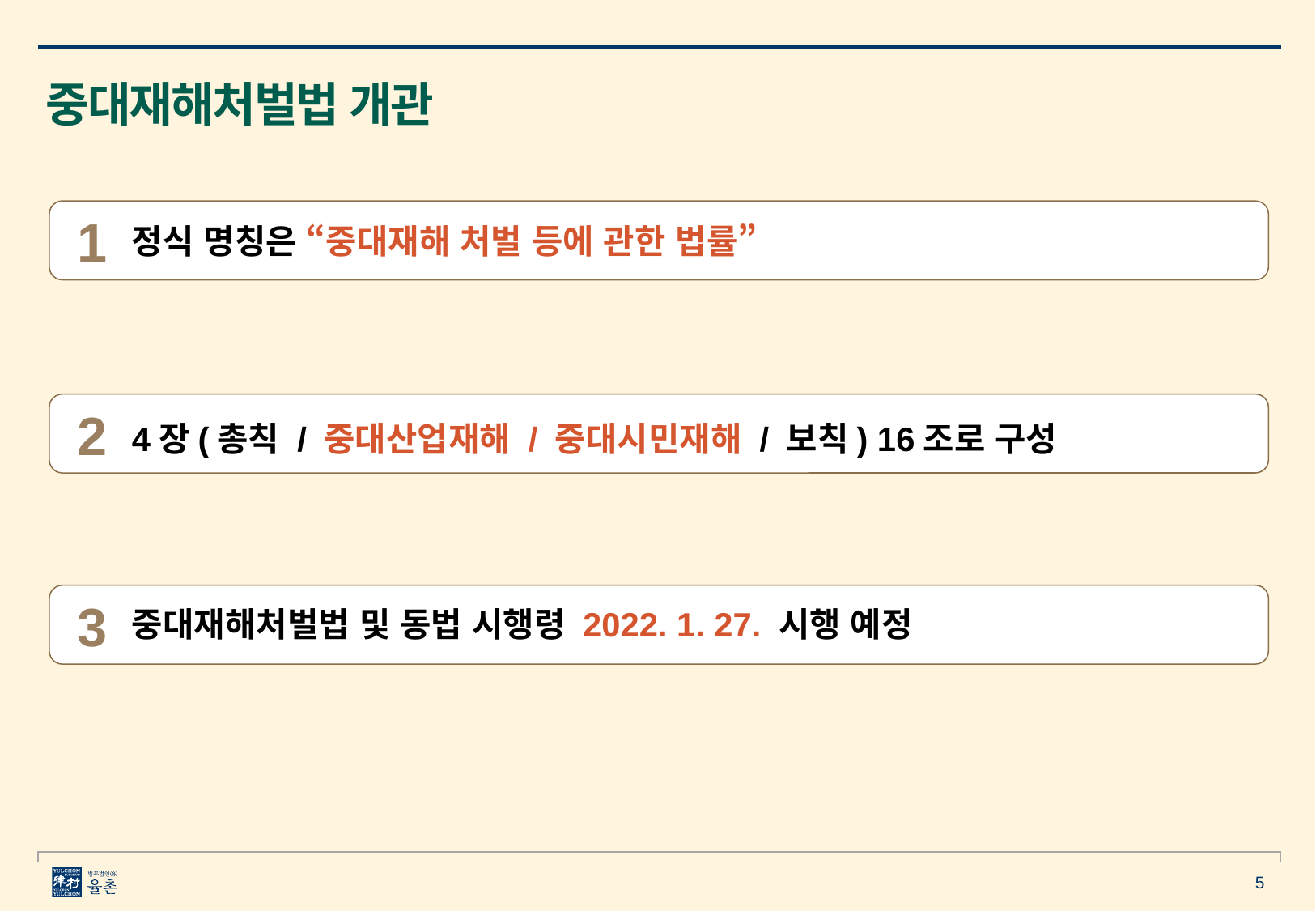

중대재해처벌법 개관

1
정식 명칭은 “중대재해 처벌 등에 관한 법률”

2
4장(총칙 / 중대산업재해 / 중대시민재해 / 보칙) 16조로 구성

중대재해처벌법 및 동법 시행령 2022. 1. 27. 시행 예정
3
5